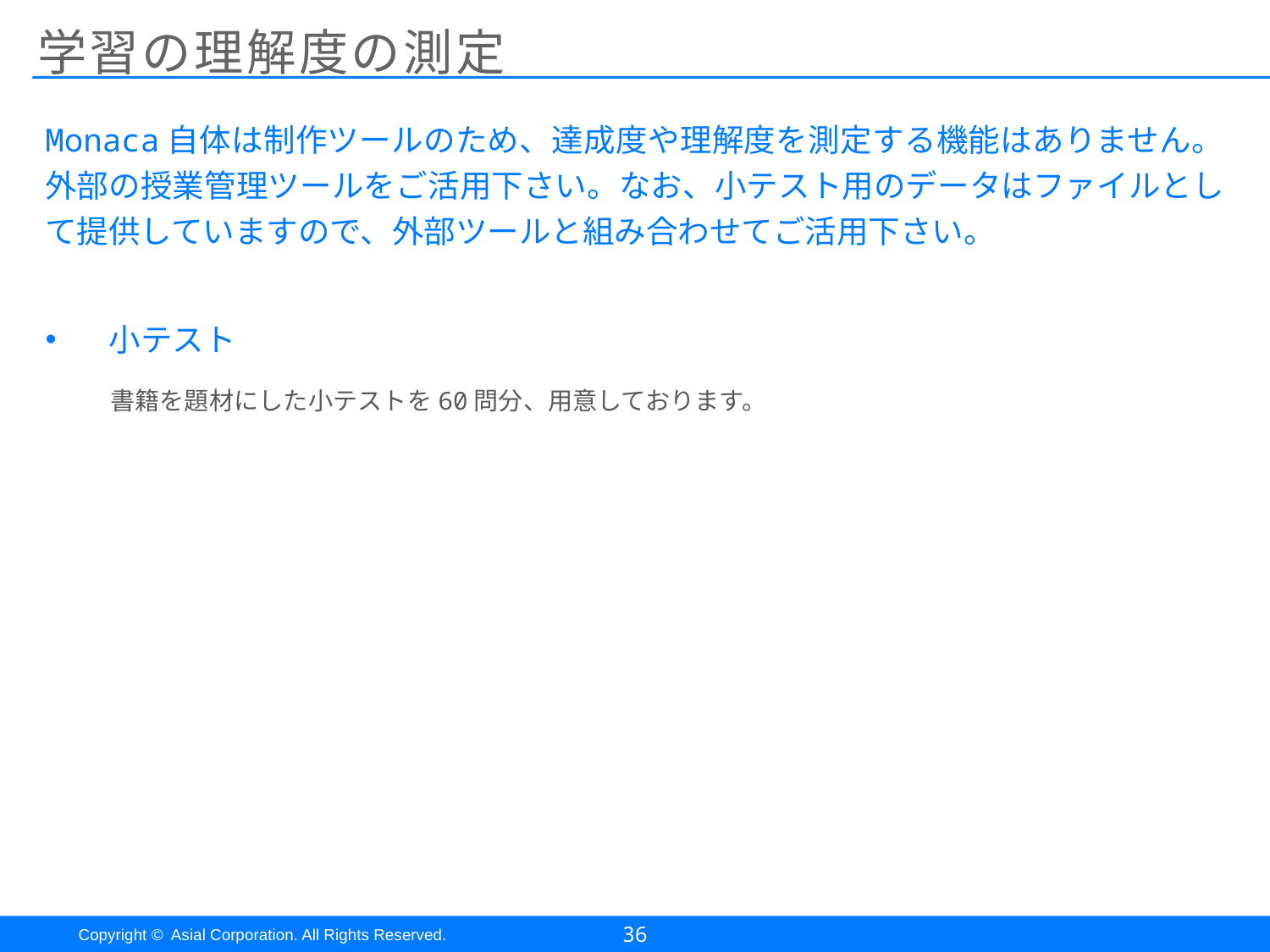

# 学習の理解度の測定
Monaca自体は制作ツールのため、達成度や理解度を測定する機能はありません。外部の授業管理ツールをご活用下さい。なお、小テスト用のデータはファイルとして提供していますので、外部ツールと組み合わせてご活用下さい。
小テスト
書籍を題材にした小テストを60問分、用意しております。
36